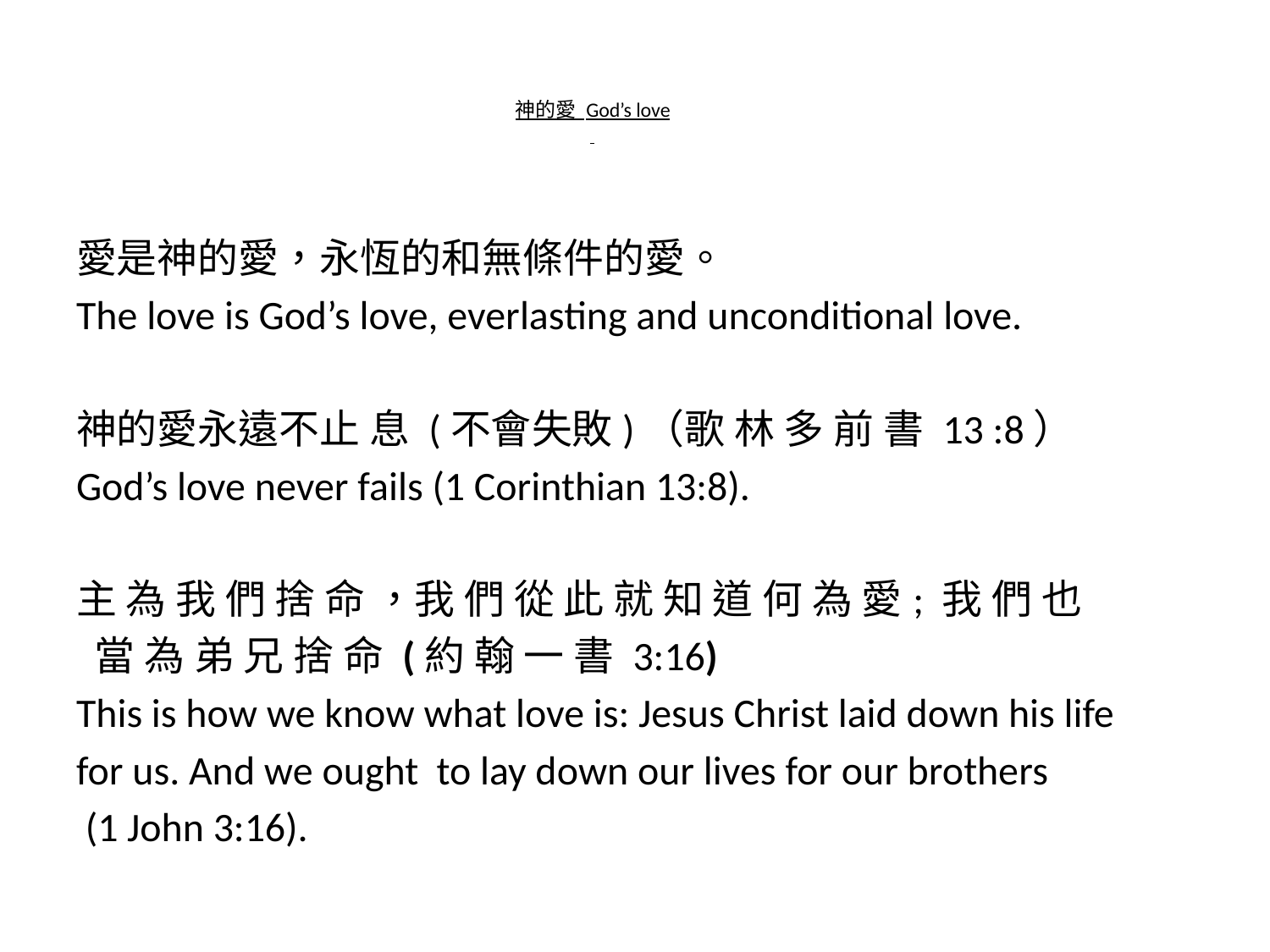

# 神的愛  God’s love

愛是神的愛，永恆的和無條件的愛。
The love is God’s love, everlasting and unconditional love.

神的愛永遠不止 息 (不會失敗)（歌 林 多 前 書 13 :8）
God’s love never fails (1 Corinthian 13:8).

主 為 我 們 捨 命 ，我 們 從 此 就 知 道 何 為 愛; 我 們 也
 當 為 弟 兄 捨 命 (約 翰 一 書 3:16)
This is how we know what love is: Jesus Christ laid down his life
for us. And we ought  to lay down our lives for our brothers
 (1 John 3:16).